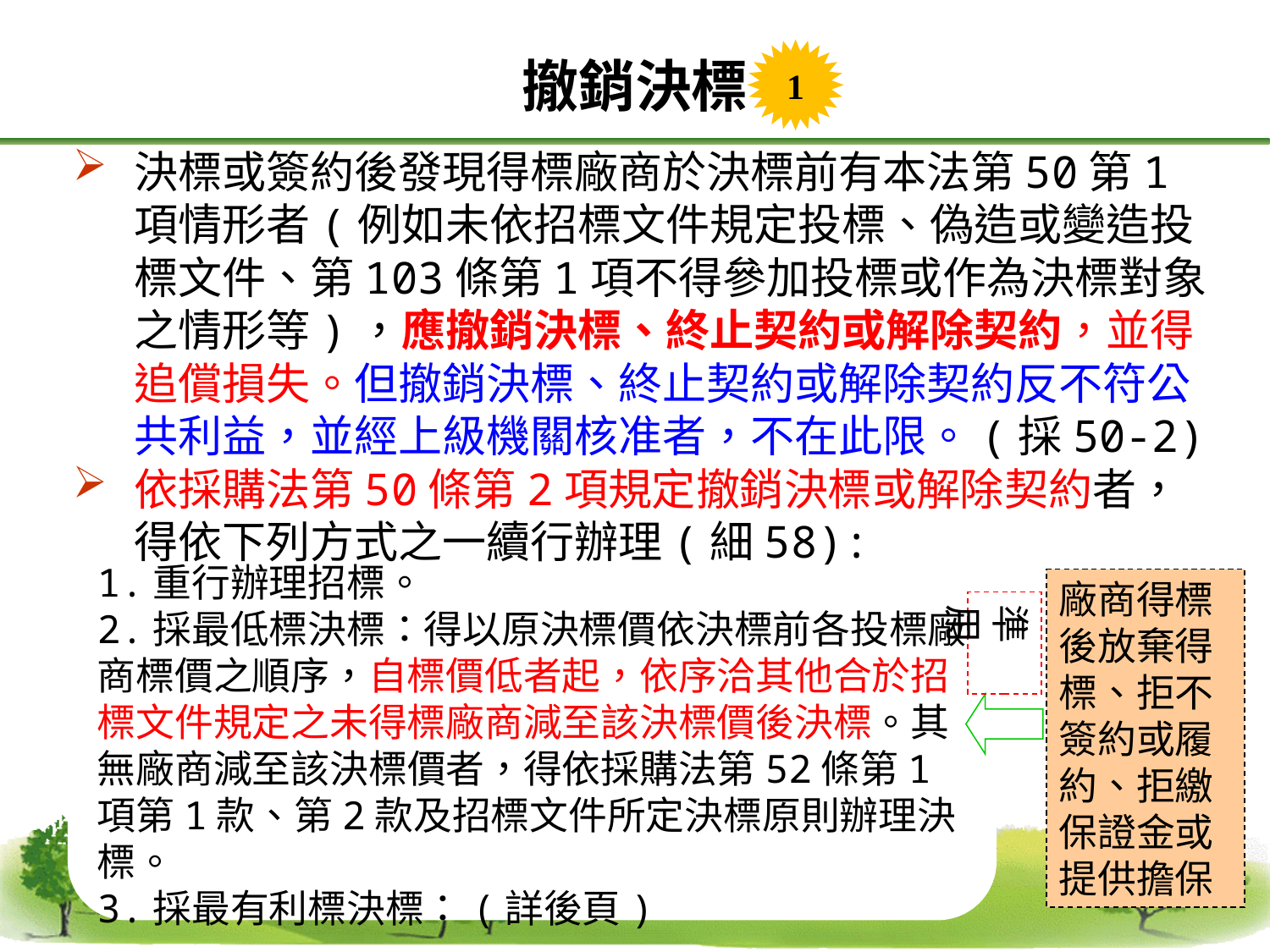

撤銷決標
1
決標或簽約後發現得標廠商於決標前有本法第50第1項情形者(例如未依招標文件規定投標、偽造或變造投標文件、第103條第1項不得參加投標或作為決標對象之情形等)，應撤銷決標、終止契約或解除契約，並得追償損失。但撤銷決標、終止契約或解除契約反不符公共利益，並經上級機關核准者，不在此限。(採50-2)
依採購法第50條第2項規定撤銷決標或解除契約者，得依下列方式之一續行辦理(細58):
1.重行辦理招標。
2.採最低標決標：得以原決標價依決標前各投標廠商標價之順序，自標價低者起，依序洽其他合於招標文件規定之未得標廠商減至該決標價後決標。其無廠商減至該決標價者，得依採購法第52條第1項第1款、第2款及招標文件所定決標原則辦理決標。
3.採最有利標決標：(詳後頁)
廠商得標後放棄得標、拒不簽約或履約、拒繳保證金或提供擔保
準用